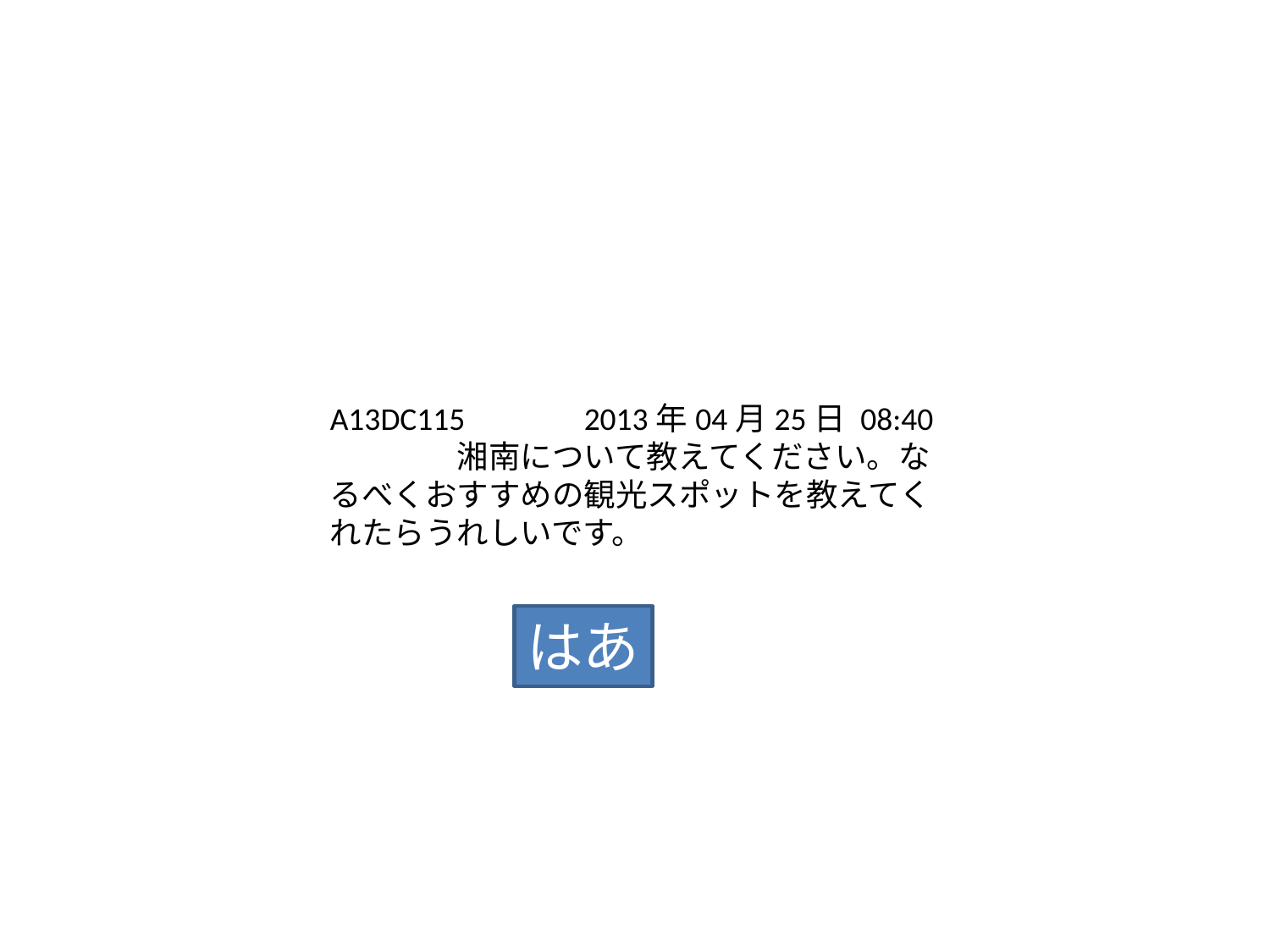

A13DC115	2013年04月25日 08:40	湘南について教えてください。なるべくおすすめの観光スポットを教えてくれたらうれしいです。
はあ